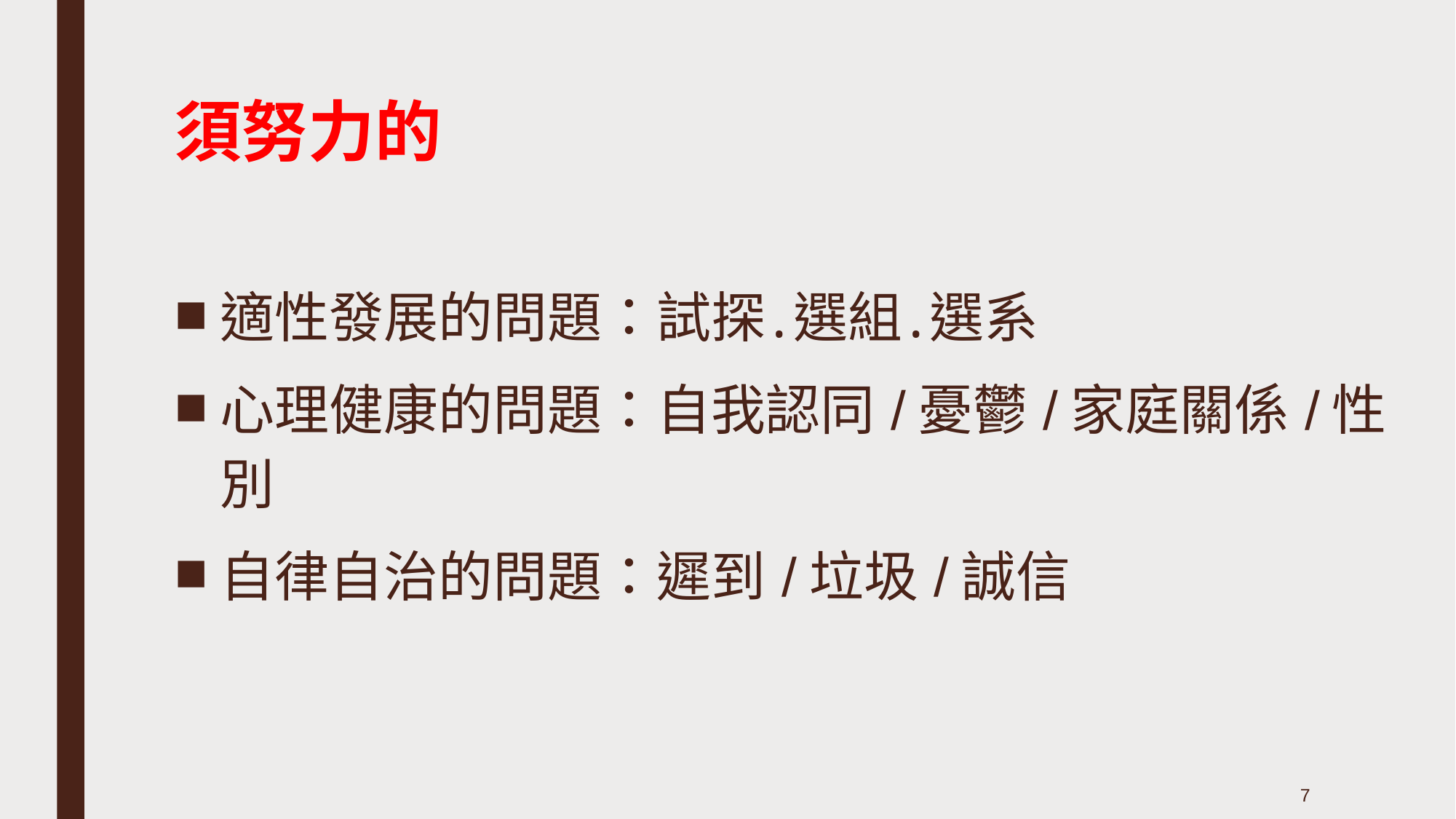

# 須努力的
適性發展的問題：試探․選組․選系
心理健康的問題：自我認同/憂鬱/家庭關係/性別
自律自治的問題：遲到/垃圾/誠信

7